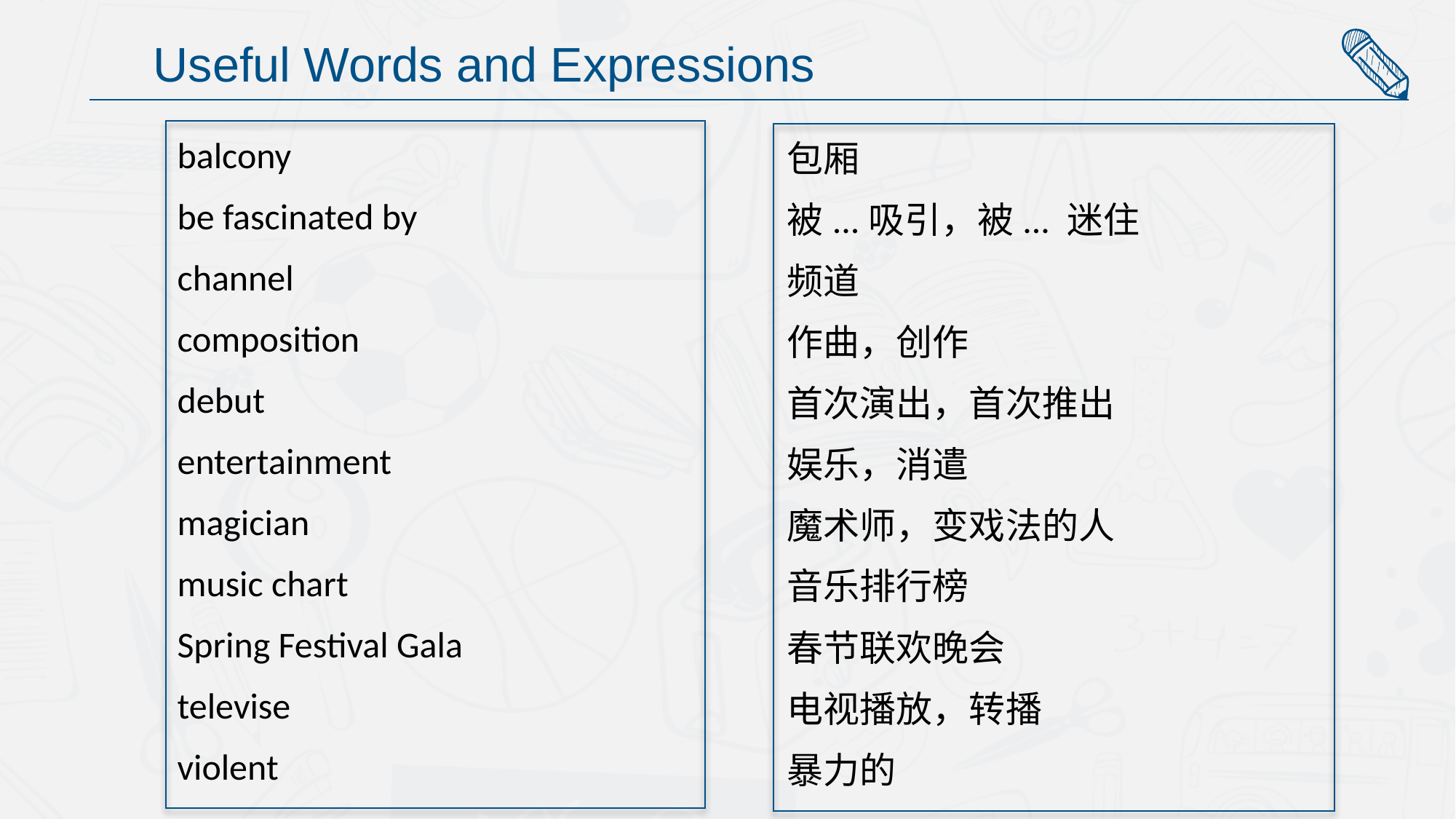

Useful Words and Expressions
balcony
be fascinated by
channel
composition
debut
entertainment
magician
music chart
Spring Festival Gala
televise
violent
包厢
被...吸引，被... 迷住
频道
作曲，创作
首次演出，首次推出
娱乐，消遣
魔术师，变戏法的人
音乐排行榜
春节联欢晚会
电视播放，转播
暴力的